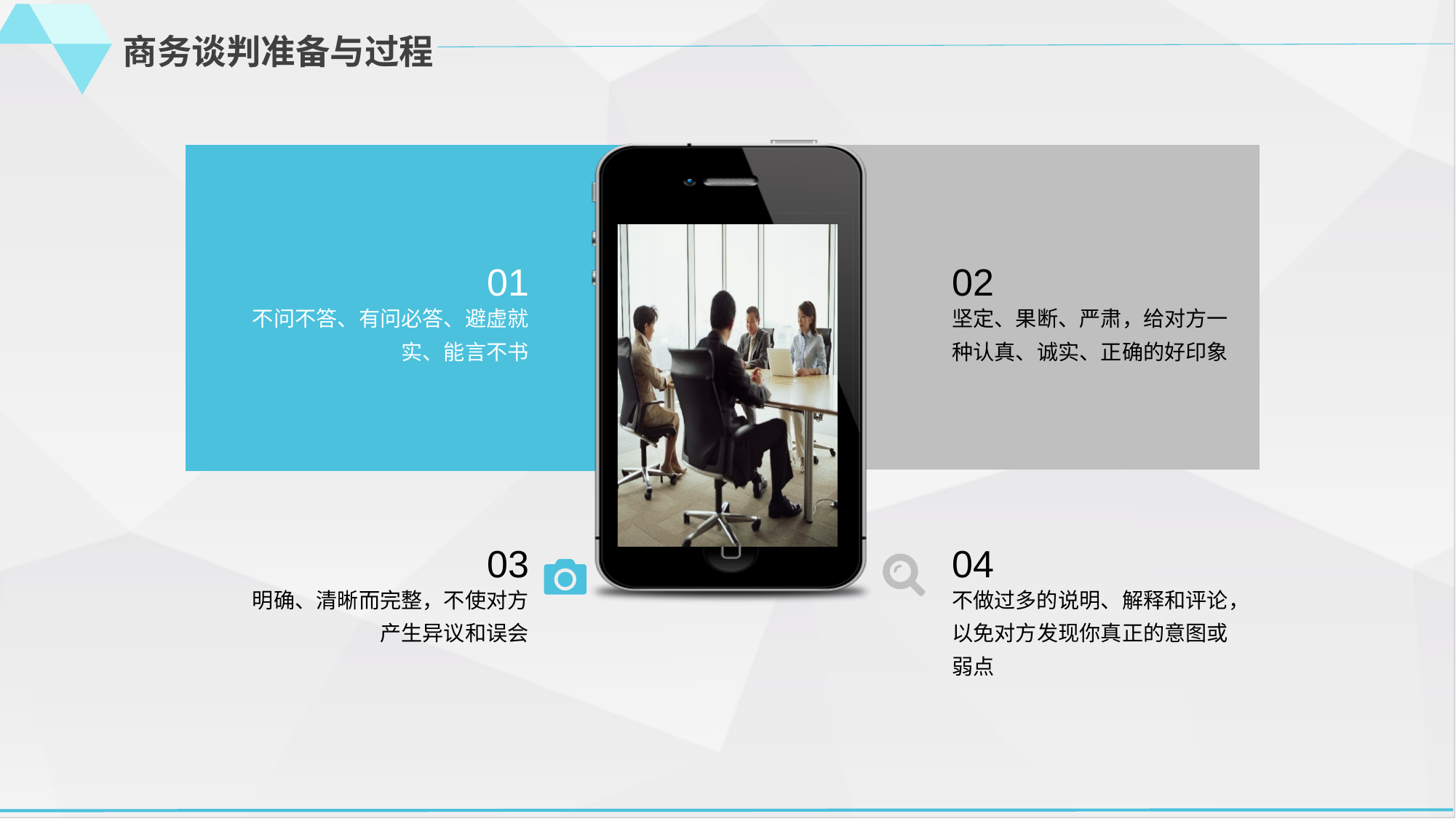

商务谈判准备与过程

01
02
不问不答、有问必答、避虚就实、能言不书
坚定、果断、严肃，给对方一种认真、诚实、正确的好印象
03
04

明确、清晰而完整，不使对方产生异议和误会
不做过多的说明、解释和评论，以免对方发现你真正的意图或弱点